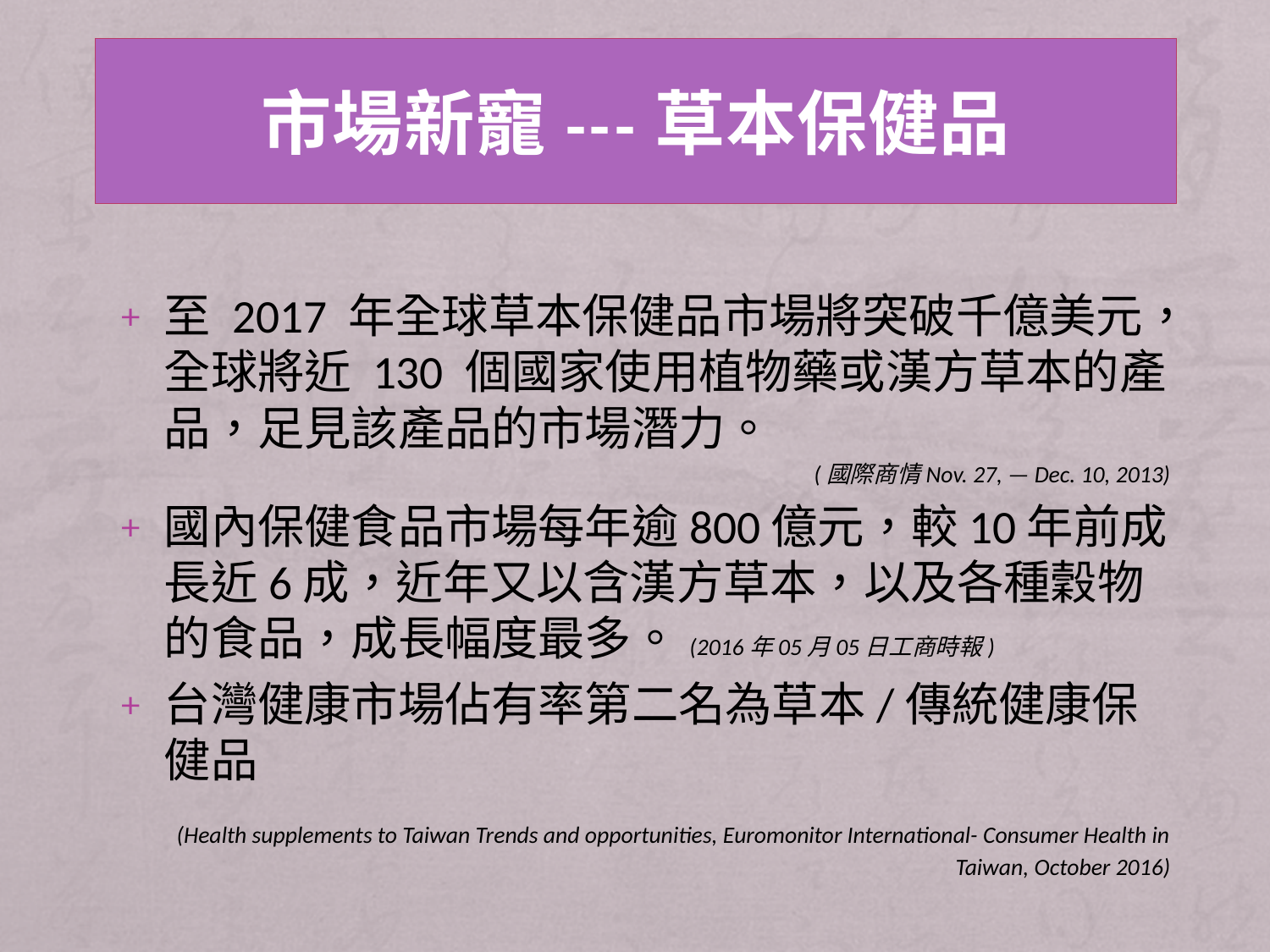

# 市場新寵---草本保健品
至 2017 年全球草本保健品市場將突破千億美元，全球將近 130 個國家使用植物藥或漢方草本的產品，足見該產品的市場潛力。
(國際商情Nov. 27, — Dec. 10, 2013)
國內保健食品市場每年逾800億元，較10年前成長近6成，近年又以含漢方草本，以及各種穀物的食品，成長幅度最多。(2016年05月05日工商時報)
台灣健康市場佔有率第二名為草本/傳統健康保健品
 (Health supplements to Taiwan Trends and opportunities, Euromonitor International- Consumer Health in Taiwan, October 2016)